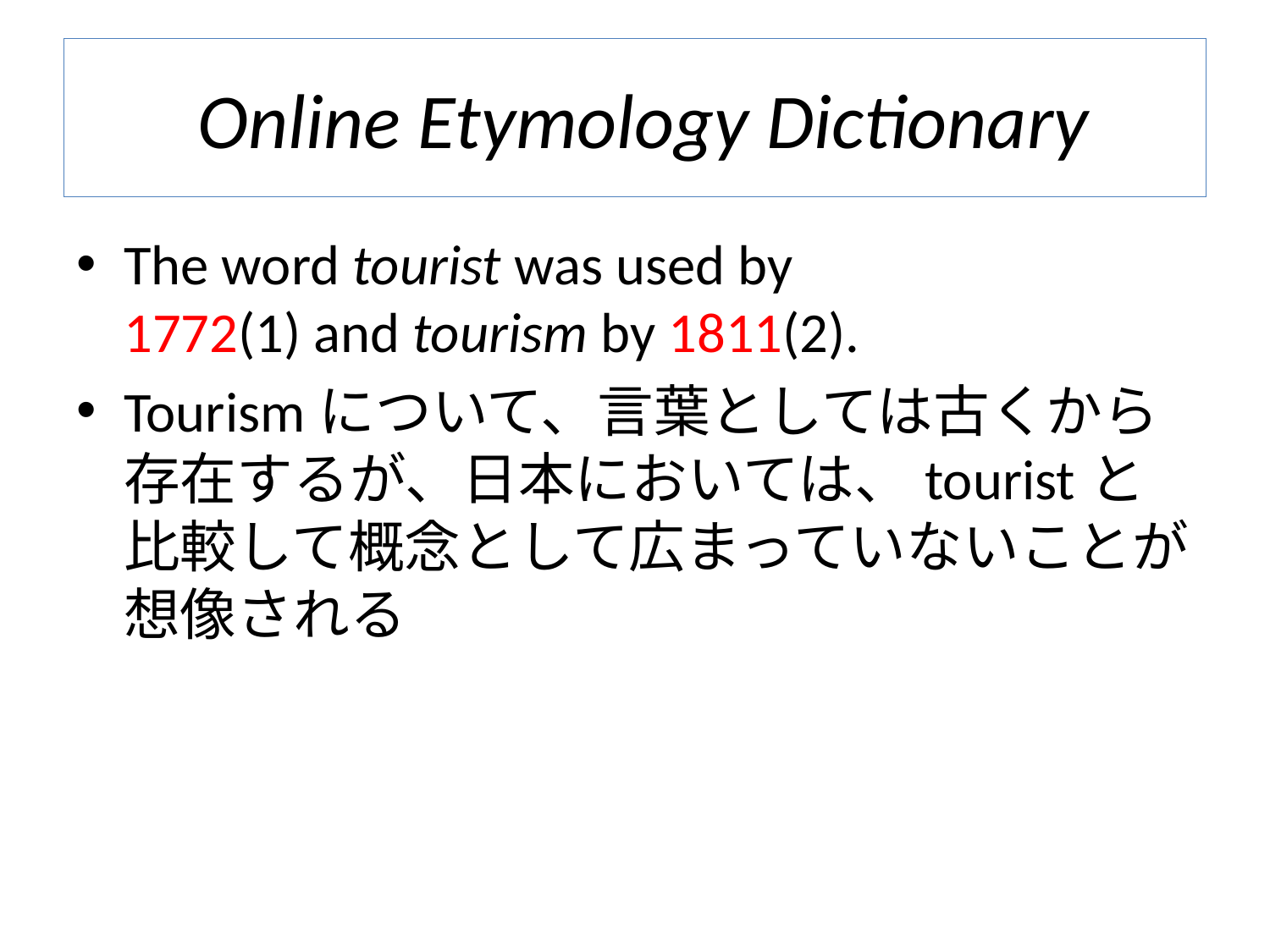

# Online Etymology Dictionary
The word tourist was used by 1772(1) and tourism by 1811(2).
Tourismについて、言葉としては古くから存在するが、日本においては、touristと比較して概念として広まっていないことが想像される